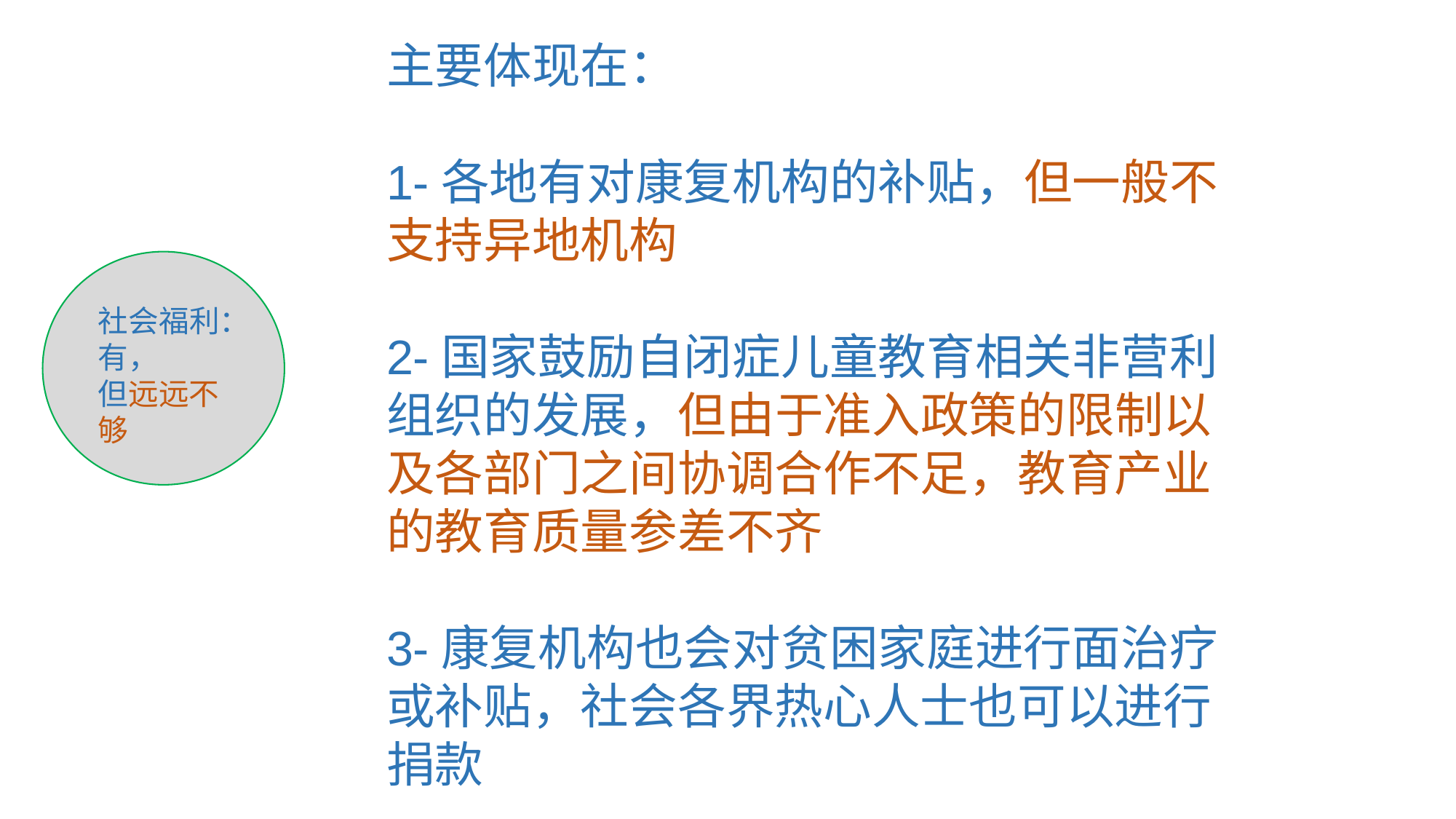

主要体现在：

1-各地有对康复机构的补贴，但一般不支持异地机构

2-国家鼓励自闭症儿童教育相关非营利组织的发展，但由于准入政策的限制以及各部门之间协调合作不足，教育产业的教育质量参差不齐

3-康复机构也会对贫困家庭进行面治疗或补贴，社会各界热心人士也可以进行捐款

社会福利：
有，
但远远不够